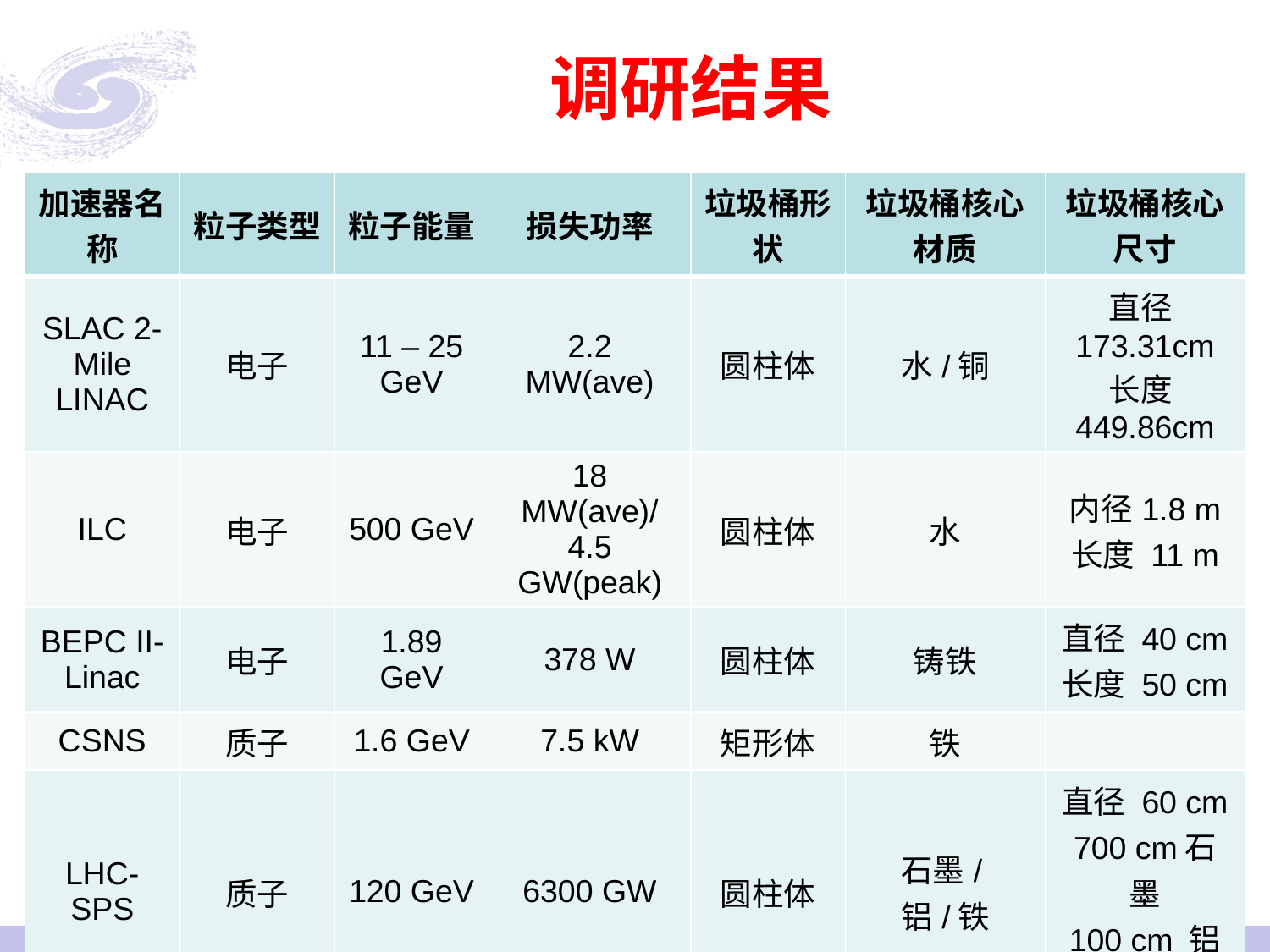

# 调研结果
| 加速器名称 | 粒子类型 | 粒子能量 | 损失功率 | 垃圾桶形状 | 垃圾桶核心材质 | 垃圾桶核心尺寸 |
| --- | --- | --- | --- | --- | --- | --- |
| SLAC 2-Mile LINAC | 电子 | 11 – 25 GeV | 2.2 MW(ave) | 圆柱体 | 水/铜 | 直径173.31cm 长度449.86cm |
| ILC | 电子 | 500 GeV | 18 MW(ave)/ 4.5 GW(peak) | 圆柱体 | 水 | 内径1.8 m 长度 11 m |
| BEPC II-Linac | 电子 | 1.89 GeV | 378 W | 圆柱体 | 铸铁 | 直径 40 cm 长度 50 cm |
| CSNS | 质子 | 1.6 GeV | 7.5 kW | 矩形体 | 铁 |  |
| LHC-SPS | 质子 | 120 GeV | 6300 GW | 圆柱体 | 石墨/铝/铁 | 直径 60 cm 700 cm石墨 100 cm 铝 100 cm 铁 |
6